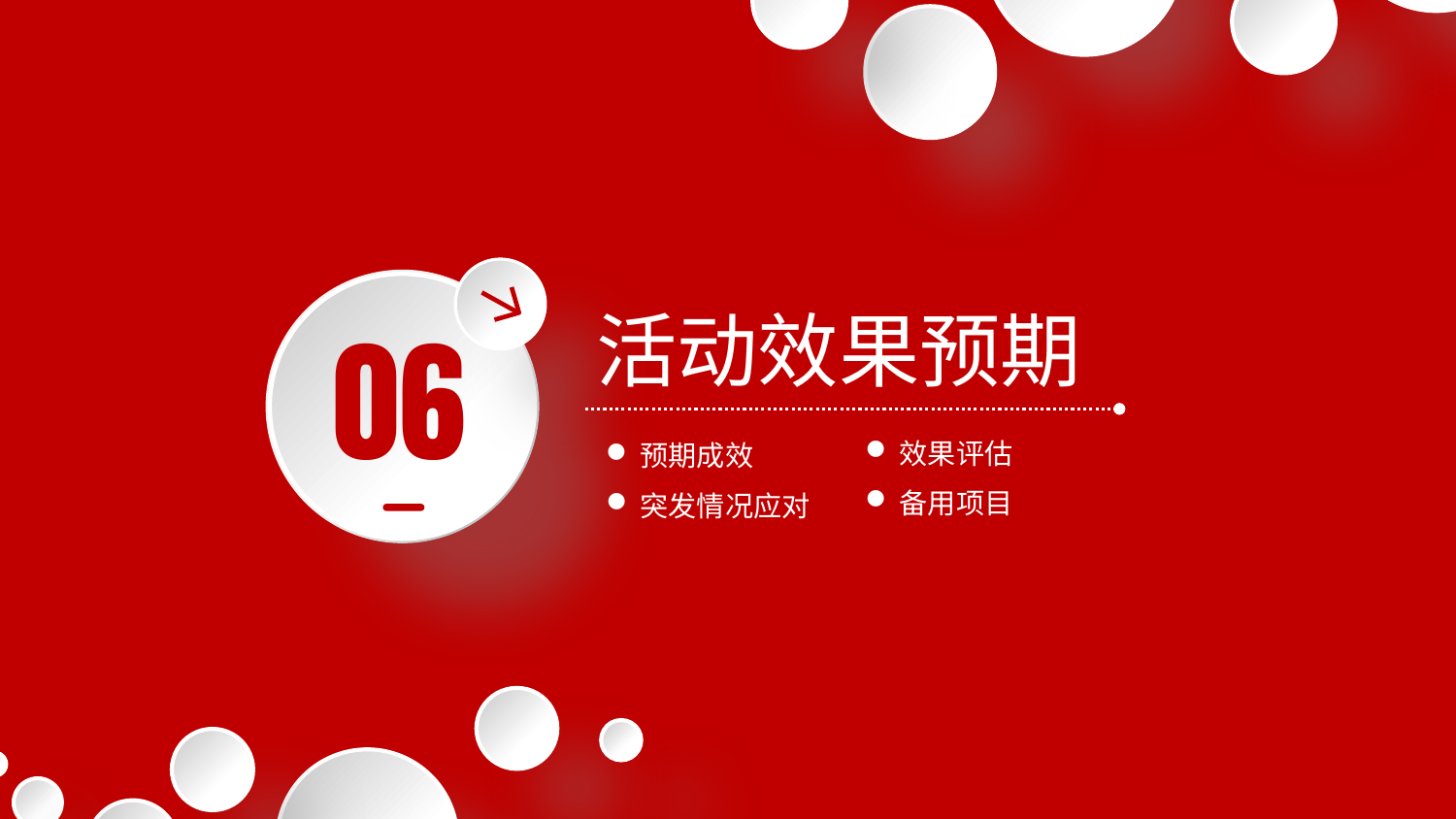

延时符号

活动效果预期
06
效果评估
预期成效
备用项目
突发情况应对